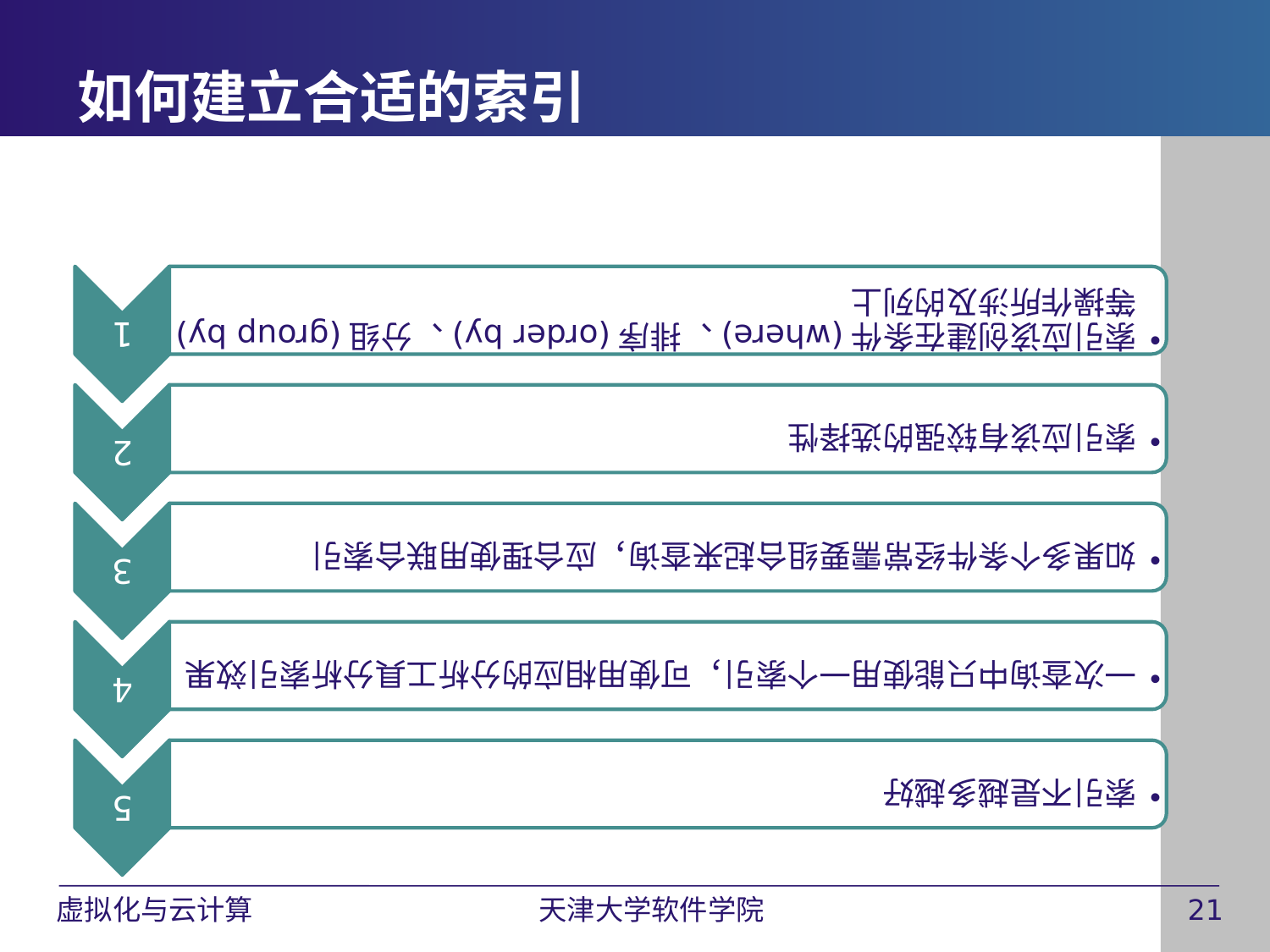

# 如何建立合适的索引
1
索引应该创建在条件(where)、排序(order by)、分组(group by)等操作所涉及的列上
2
索引应该有较强的选择性
3
如果多个条件经常需要组合起来查询，应合理使用联合索引
4
一次查询中只能使用一个索引，可使用相应的分析工具分析索引效果
5
索引不是越多越好